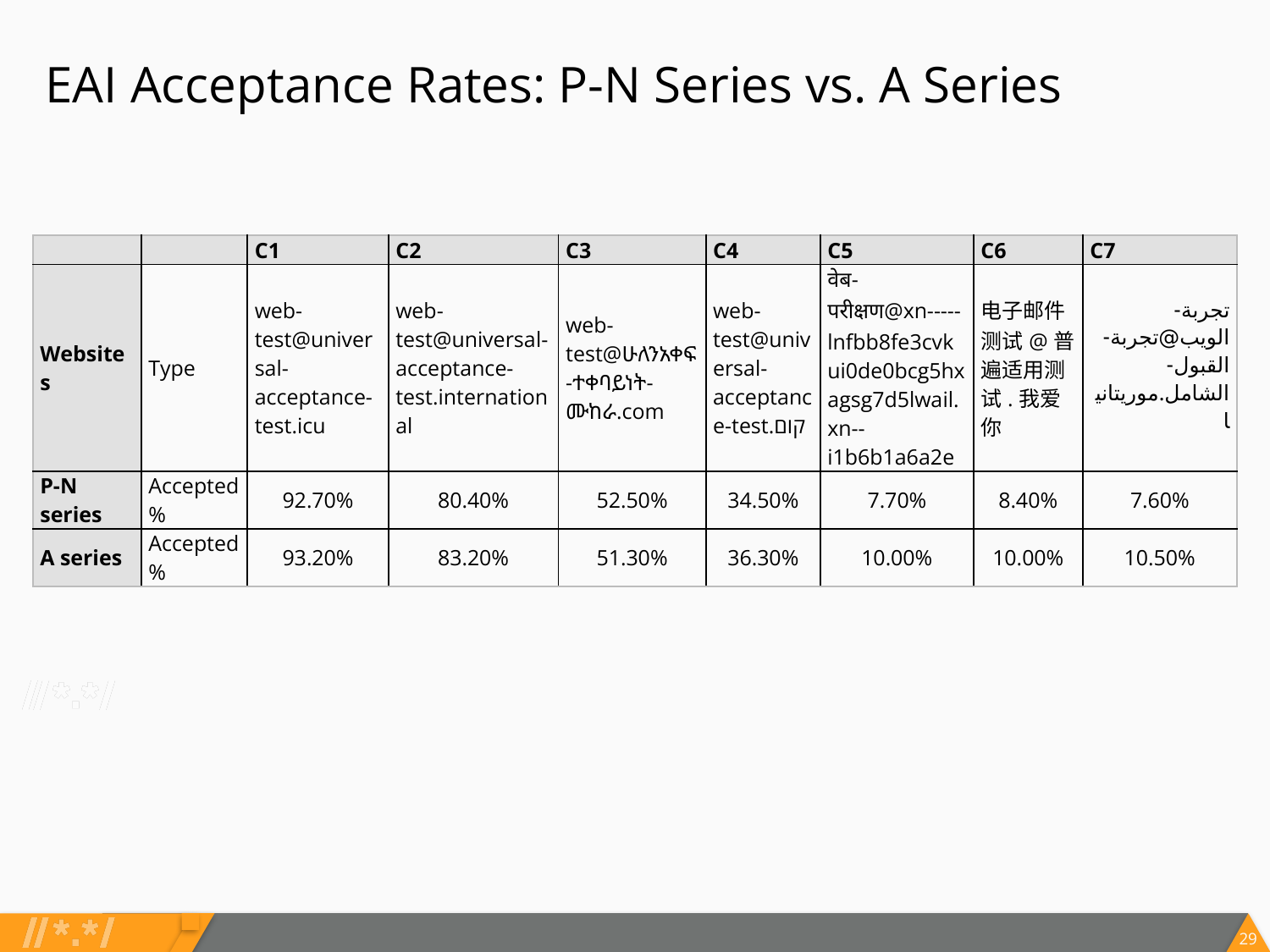

EAI Acceptance Rates: P-N Series vs. A Series
|  |  | C1 | C2 | C3 | C4 | C5 | C6 | C7 |
| --- | --- | --- | --- | --- | --- | --- | --- | --- |
| Websites | Type | web-test@universal-acceptance-test.icu | web-test@universal-acceptance-test.international | web-test@ሁለንአቀፍ-ተቀባይነት-ሙከራ.com | web-test@universal-acceptance-test.קום | वेब-परीक्षण@xn-----lnfbb8fe3cvkui0de0bcg5hxagsg7d5lwail.xn--i1b6b1a6a2e | 电子邮件测试@普遍适用测试.我爱你 | تجربة-الويب@تجربة-القبول-الشامل.موريتانيا |
| P-N series | Accepted % | 92.70% | 80.40% | 52.50% | 34.50% | 7.70% | 8.40% | 7.60% |
| A series | Accepted % | 93.20% | 83.20% | 51.30% | 36.30% | 10.00% | 10.00% | 10.50% |